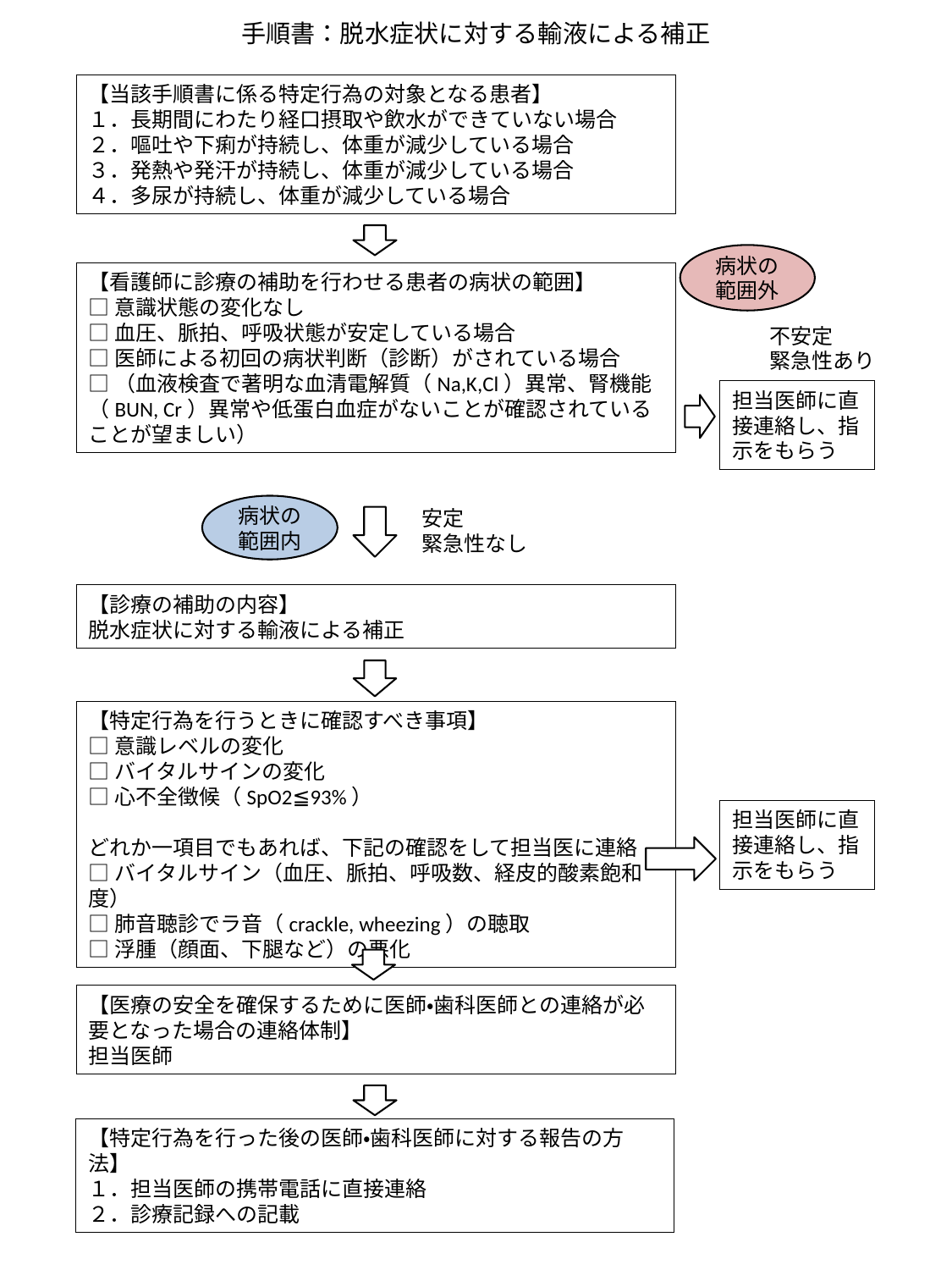

手順書：脱水症状に対する輸液による補正
【当該手順書に係る特定行為の対象となる患者】
１．長期間にわたり経口摂取や飲水ができていない場合
２．嘔吐や下痢が持続し、体重が減少している場合
３．発熱や発汗が持続し、体重が減少している場合
４．多尿が持続し、体重が減少している場合

病状の
範囲外
【看護師に診療の補助を行わせる患者の病状の範囲】
□意識状態の変化なし
□血圧、脈拍、呼吸状態が安定している場合
□医師による初回の病状判断（診断）がされている場合
□（血液検査で著明な血清電解質（Na,K,Cl）異常、腎機能（BUN, Cr）異常や低蛋白血症がないことが確認されていることが望ましい）
不安定
緊急性あり
担当医師に直接連絡し、指示をもらう

病状の
範囲内
安定
緊急性なし

【診療の補助の内容】
脱水症状に対する輸液による補正

【特定行為を行うときに確認すべき事項】
□意識レベルの変化
□バイタルサインの変化
□心不全徴候（SpO2≦93%）

どれか一項目でもあれば、下記の確認をして担当医に連絡
□バイタルサイン（血圧、脈拍、呼吸数、経皮的酸素飽和度）
□肺音聴診でラ音（crackle, wheezing）の聴取
□浮腫（顔面、下腿など）の悪化
担当医師に直接連絡し、指示をもらう

【医療の安全を確保するために医師・歯科医師との連絡が必要となった場合の連絡体制】
担当医師

【特定行為を行った後の医師・歯科医師に対する報告の方法】
１．担当医師の携帯電話に直接連絡
２．診療記録への記載